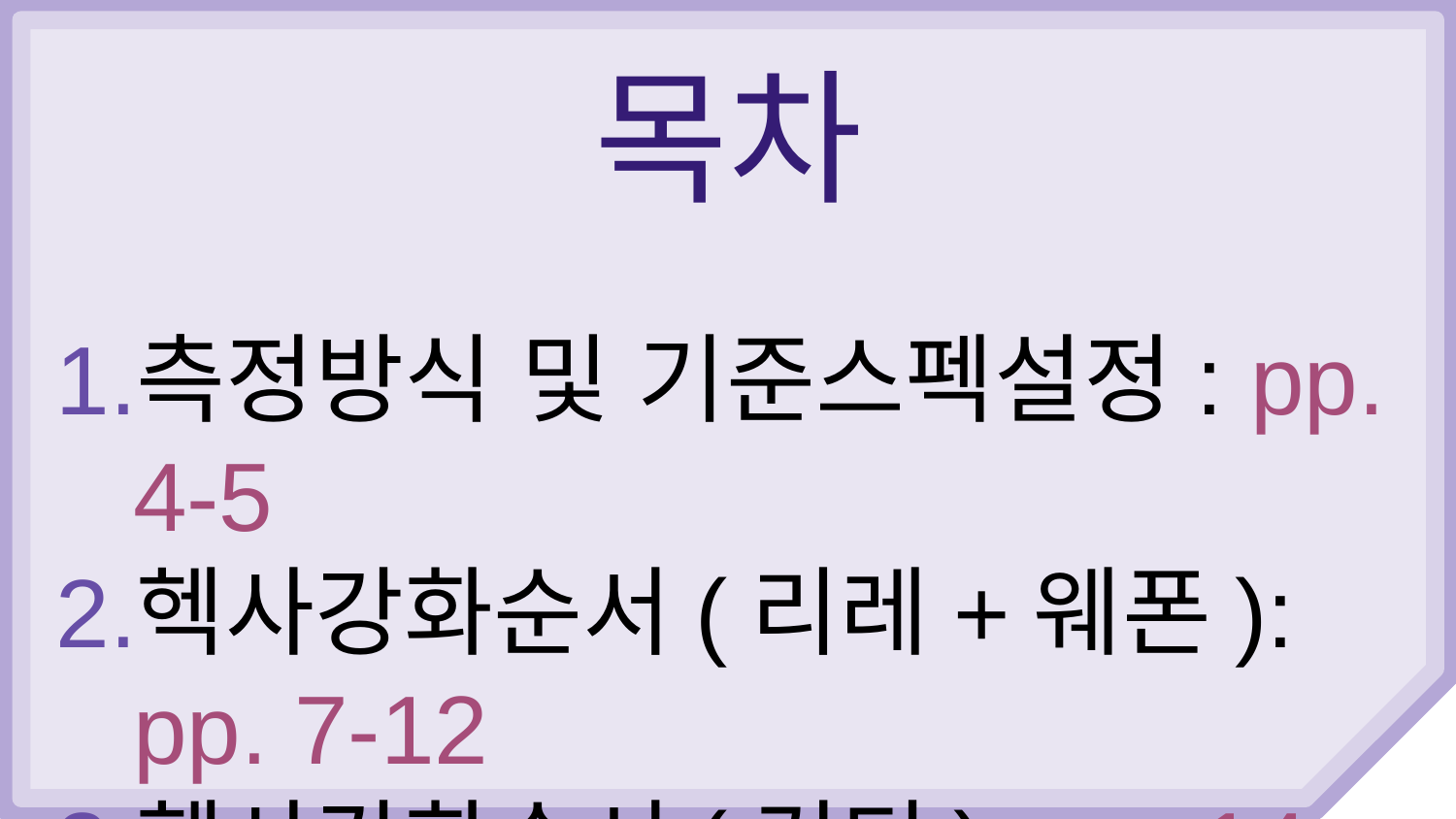

목차

측정방식 및 기준스펙설정: pp. 4-5
헥사강화순서(리레+웨폰): pp. 7-12
헥사강화순서(컨티): pp. 14-19